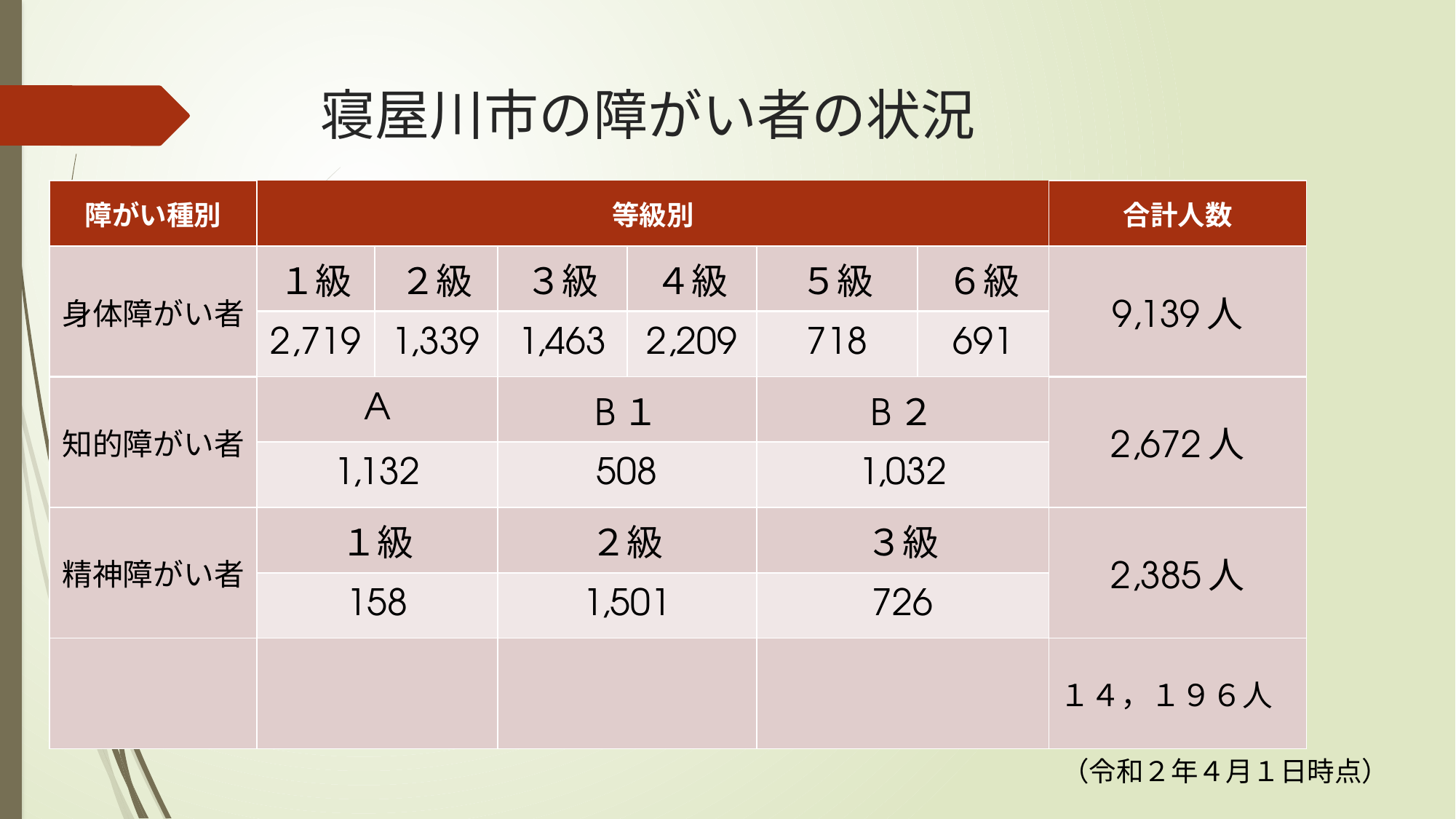

# 寝屋川市の障がい者の状況
| 障がい種別 | 等級別 |  |  |  |  |  | 合計人数 |
| --- | --- | --- | --- | --- | --- | --- | --- |
| 身体障がい者 | １級 | ２級 | ３級 | ４級 | ５級 | ６級 | 9,139人 |
|  | 2,719 | 1,339 | 1,463 | 2,209 | 718 | 691 |  |
| 知的障がい者 | A |  | B１ |  | B２ |  | 2,672人 |
|  | 1,132 |  | 508 |  | 1,032 |  |  |
| 精神障がい者 | １級 |  | ２級 |  | ３級 |  | 2,385人 |
|  | 158 |  | 1,501 |  | 726 |  |  |
|  |  |  |  |  |  |  | １４，１９６人 |
（令和２年４月１日時点）